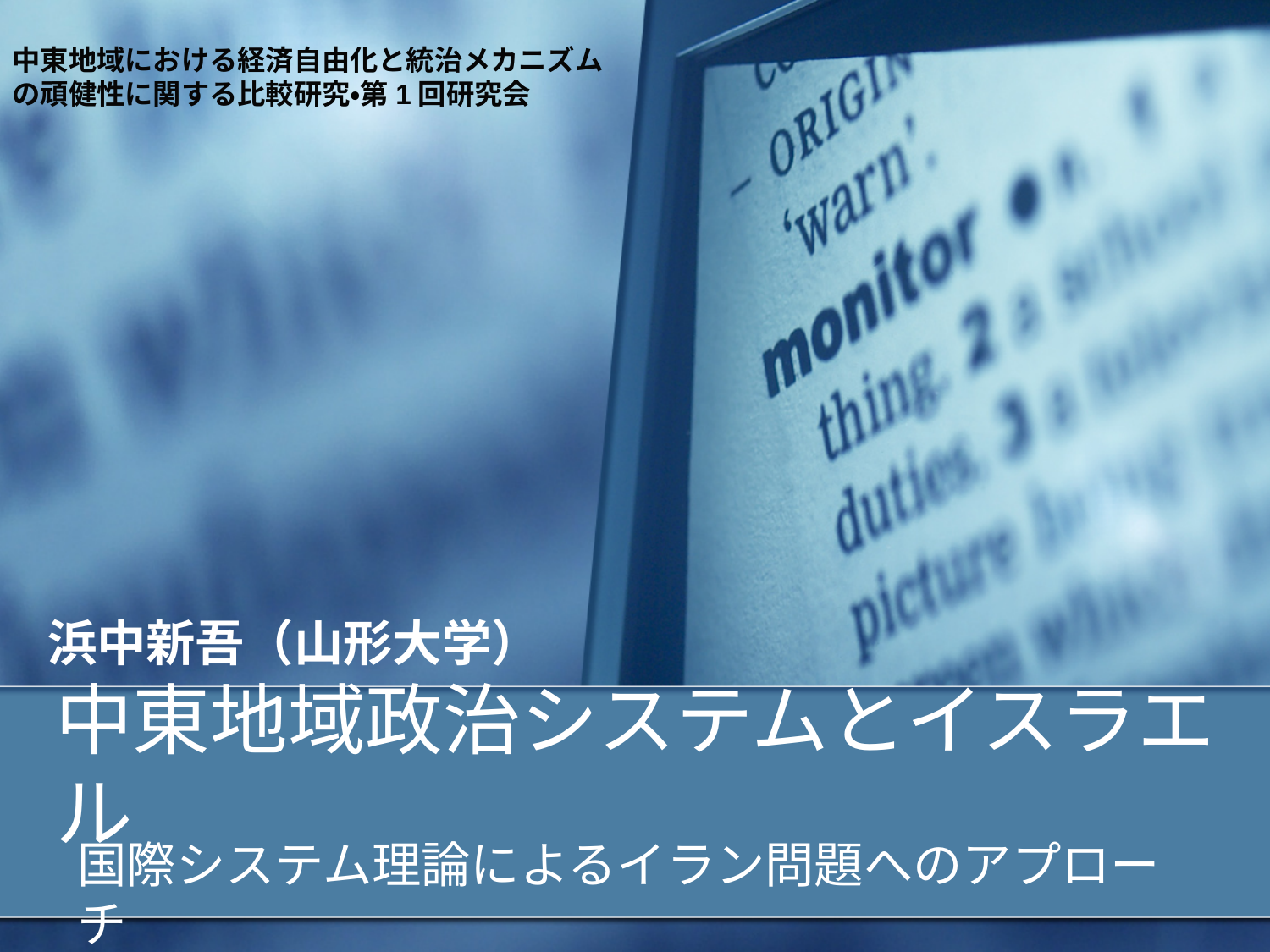

中東地域における経済自由化と統治メカニズムの頑健性に関する比較研究・第1回研究会
浜中新吾（山形大学）
# 中東地域政治システムとイスラエル
国際システム理論によるイラン問題へのアプローチ